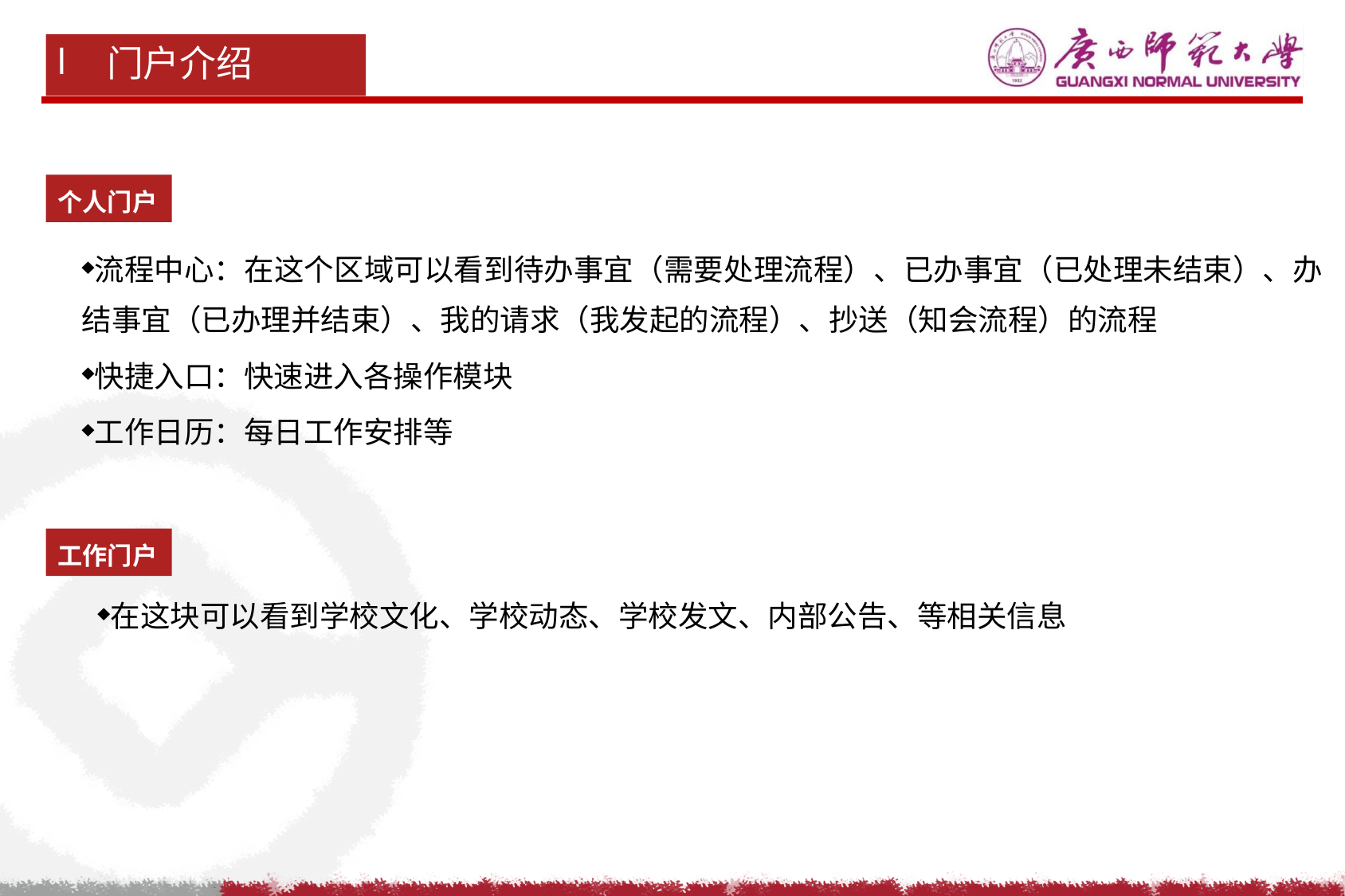

门户介绍
个人门户
流程中心：在这个区域可以看到待办事宜（需要处理流程）、已办事宜（已处理未结束）、办结事宜（已办理并结束）、我的请求（我发起的流程）、抄送（知会流程）的流程
快捷入口：快速进入各操作模块
工作日历：每日工作安排等
工作门户
在这块可以看到学校文化、学校动态、学校发文、内部公告、等相关信息